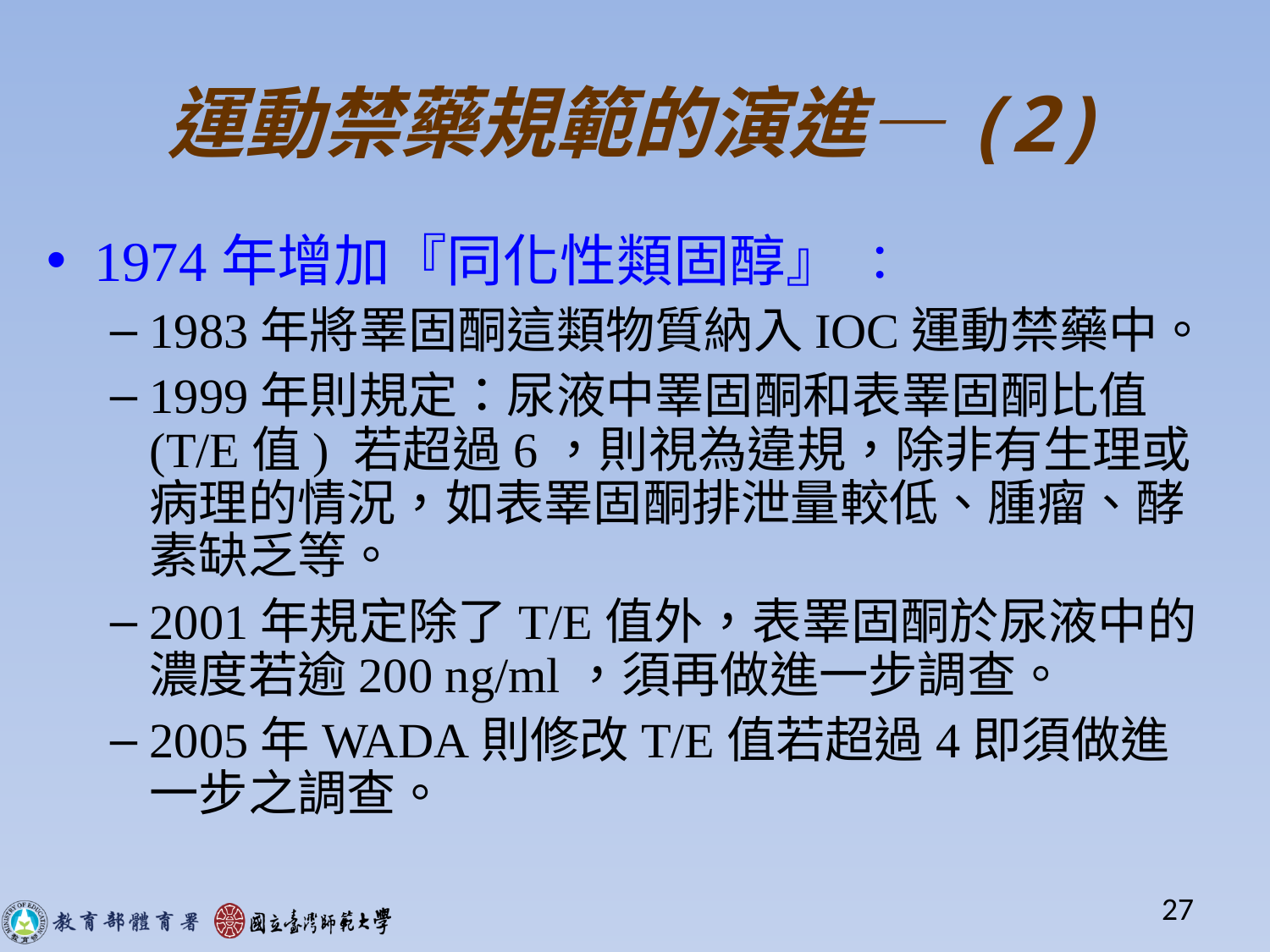

# 運動禁藥規範的演進—(2)
1974年增加『同化性類固醇』 ：
1983年將睪固酮這類物質納入IOC運動禁藥中。
1999年則規定：尿液中睪固酮和表睪固酮比值 (T/E值) 若超過6，則視為違規，除非有生理或病理的情況，如表睪固酮排泄量較低、腫瘤、酵素缺乏等。
2001年規定除了T/E值外，表睪固酮於尿液中的濃度若逾200 ng/ml，須再做進一步調查。
2005年WADA則修改T/E值若超過4即須做進一步之調查。
27